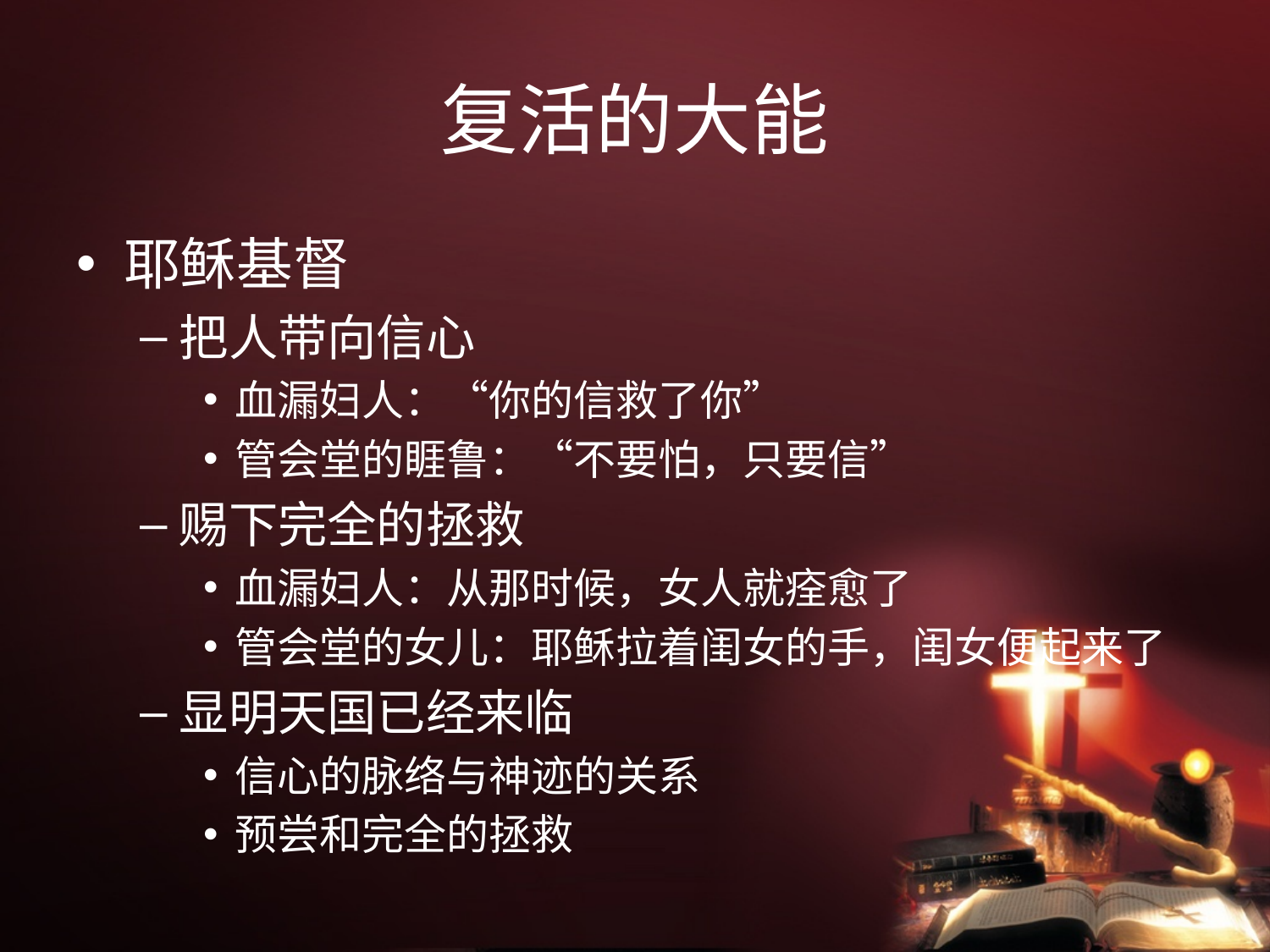

# 复活的大能
耶稣基督
把人带向信心
血漏妇人：“你的信救了你”
管会堂的睚鲁：“不要怕，只要信”
赐下完全的拯救
血漏妇人：从那时候，女人就痊愈了
管会堂的女儿：耶稣拉着闺女的手，闺女便起来了
显明天国已经来临
信心的脉络与神迹的关系
预尝和完全的拯救